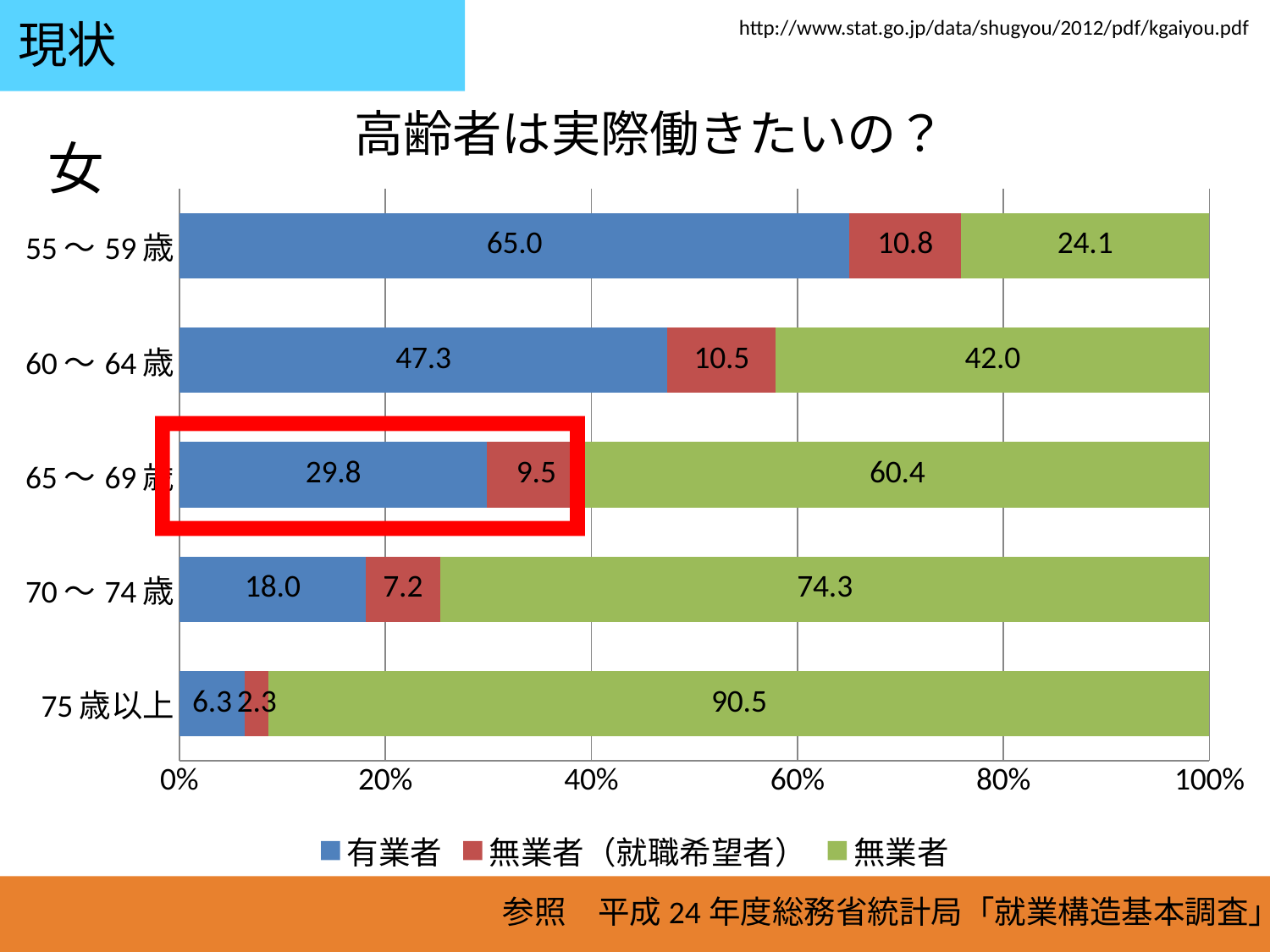

現状
http://www.stat.go.jp/data/shugyou/2012/pdf/kgaiyou.pdf
高齢者は実際働きたいの？
女

### Chart

| Category | 有業者 | 無業者（就職希望者） | 無業者 |
|---|---|---|---|
| 75歳以上 | 6.3 | 2.3 | 90.5 |
| 70～74歳 | 18.0 | 7.2 | 74.3 |
| 65～69歳 | 29.8 | 9.5 | 60.4 |
| 60～64歳 | 47.3 | 10.5 | 42.0 |
| 55～59歳 | 65.0 | 10.8 | 24.1 |

参照　平成24年度総務省統計局「就業構造基本調査」